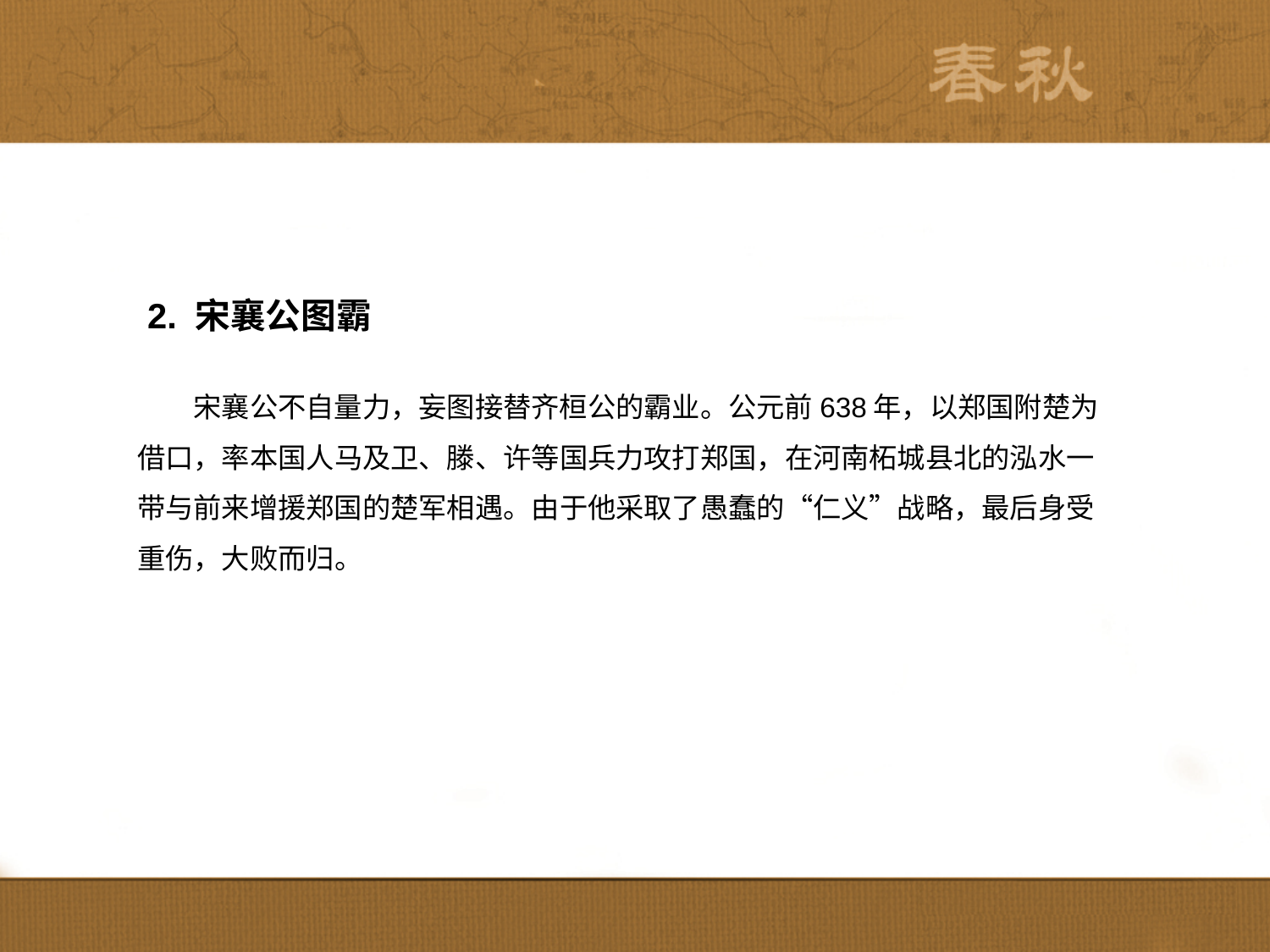

2. 宋襄公图霸
　　宋襄公不自量力，妄图接替齐桓公的霸业。公元前638年，以郑国附楚为借口，率本国人马及卫、滕、许等国兵力攻打郑国，在河南柘城县北的泓水一带与前来增援郑国的楚军相遇。由于他采取了愚蠢的“仁义”战略，最后身受重伤，大败而归。